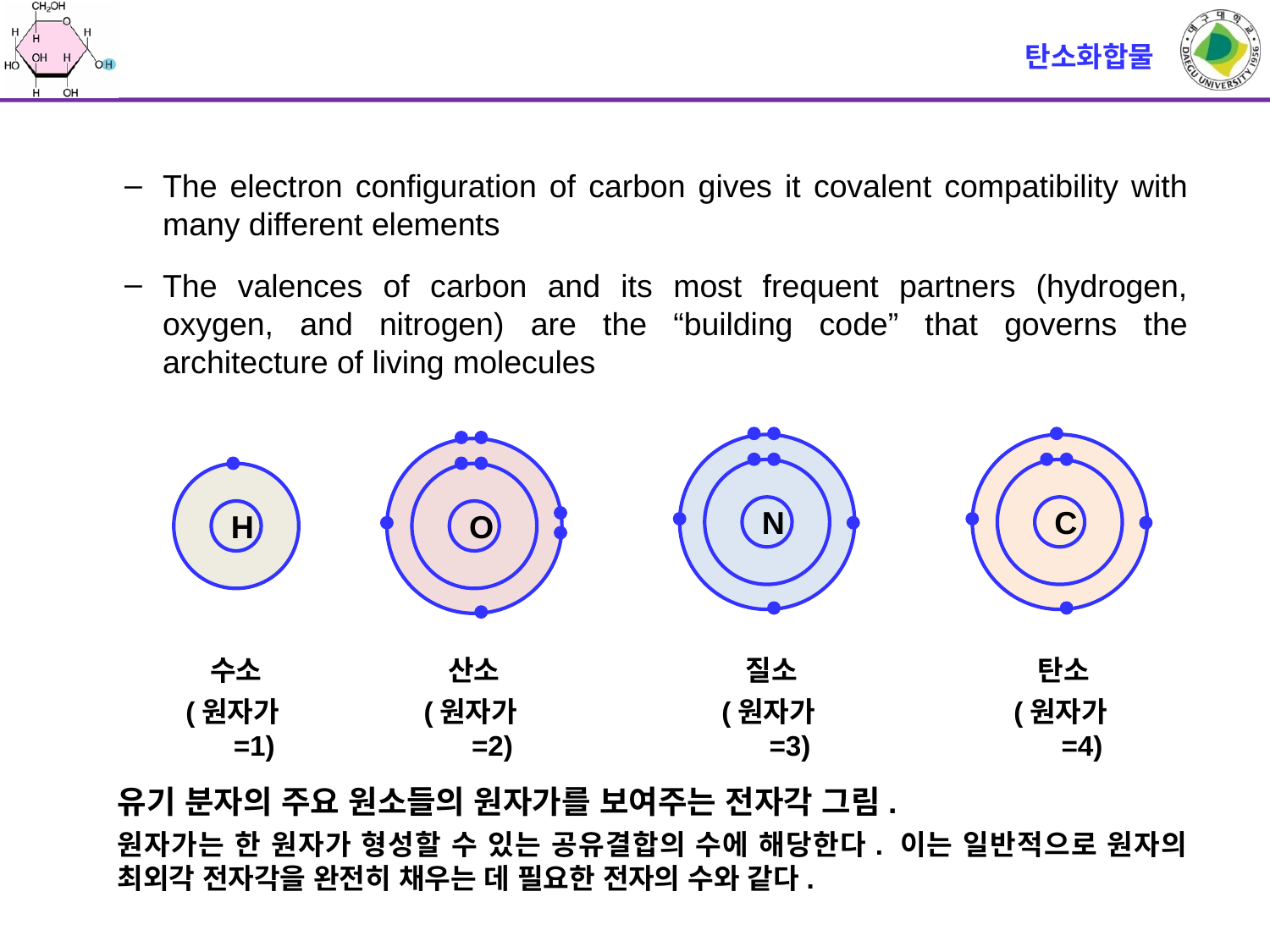

탄소화합물
The electron configuration of carbon gives it covalent compatibility with many different elements
The valences of carbon and its most frequent partners (hydrogen, oxygen, and nitrogen) are the “building code” that governs the architecture of living molecules

N
C
H
O

수소
(원자가=1)
산소
(원자가=2)
질소
(원자가=3)
탄소
(원자가=4)
유기 분자의 주요 원소들의 원자가를 보여주는 전자각 그림.
원자가는 한 원자가 형성할 수 있는 공유결합의 수에 해당한다. 이는 일반적으로 원자의 최외각 전자각을 완전히 채우는 데 필요한 전자의 수와 같다.